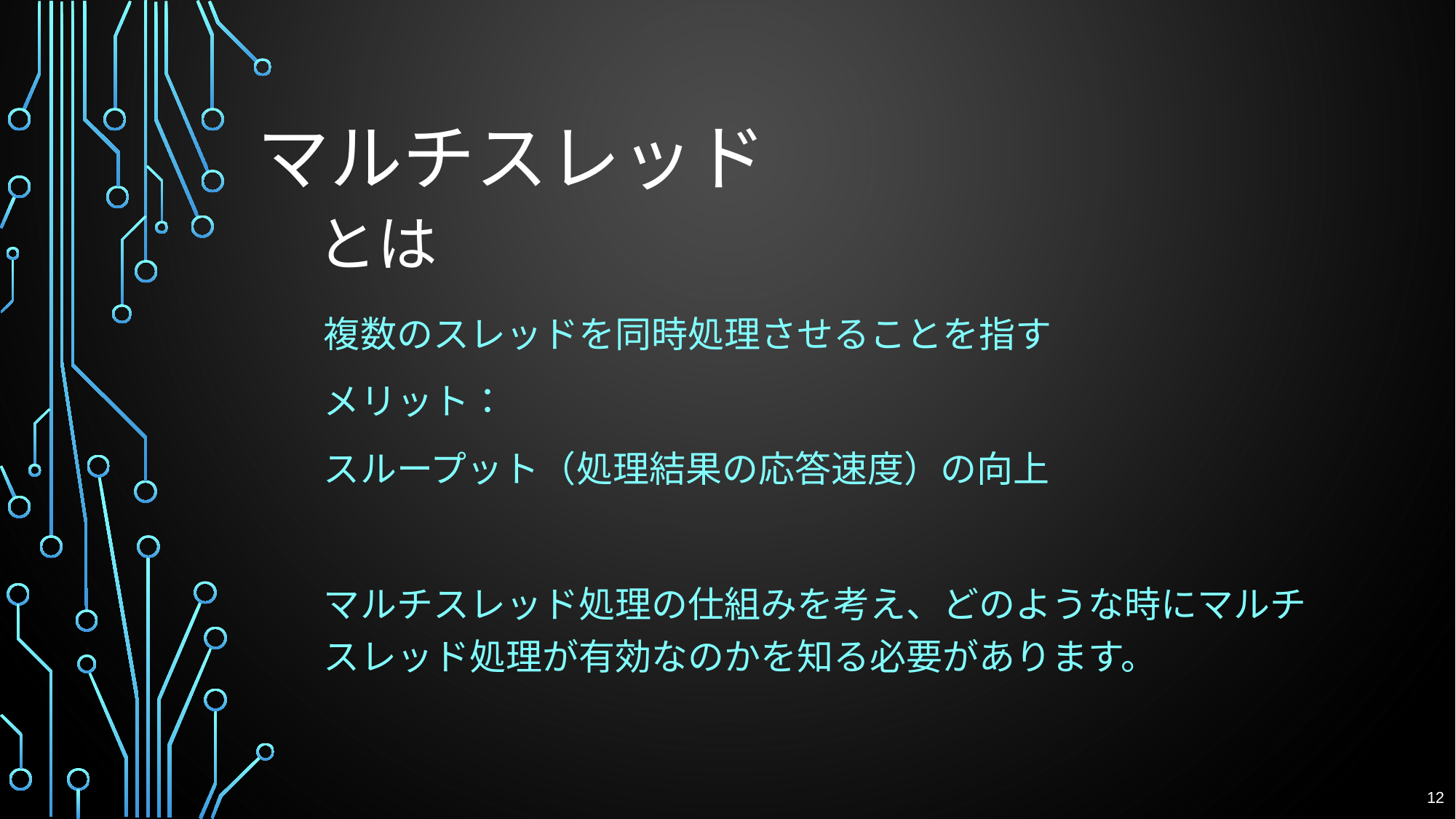

# マルチスレッド
とは
複数のスレッドを同時処理させることを指す
メリット：
スループット（処理結果の応答速度）の向上

マルチスレッド処理の仕組みを考え、どのような時にマルチスレッド処理が有効なのかを知る必要があります。
12